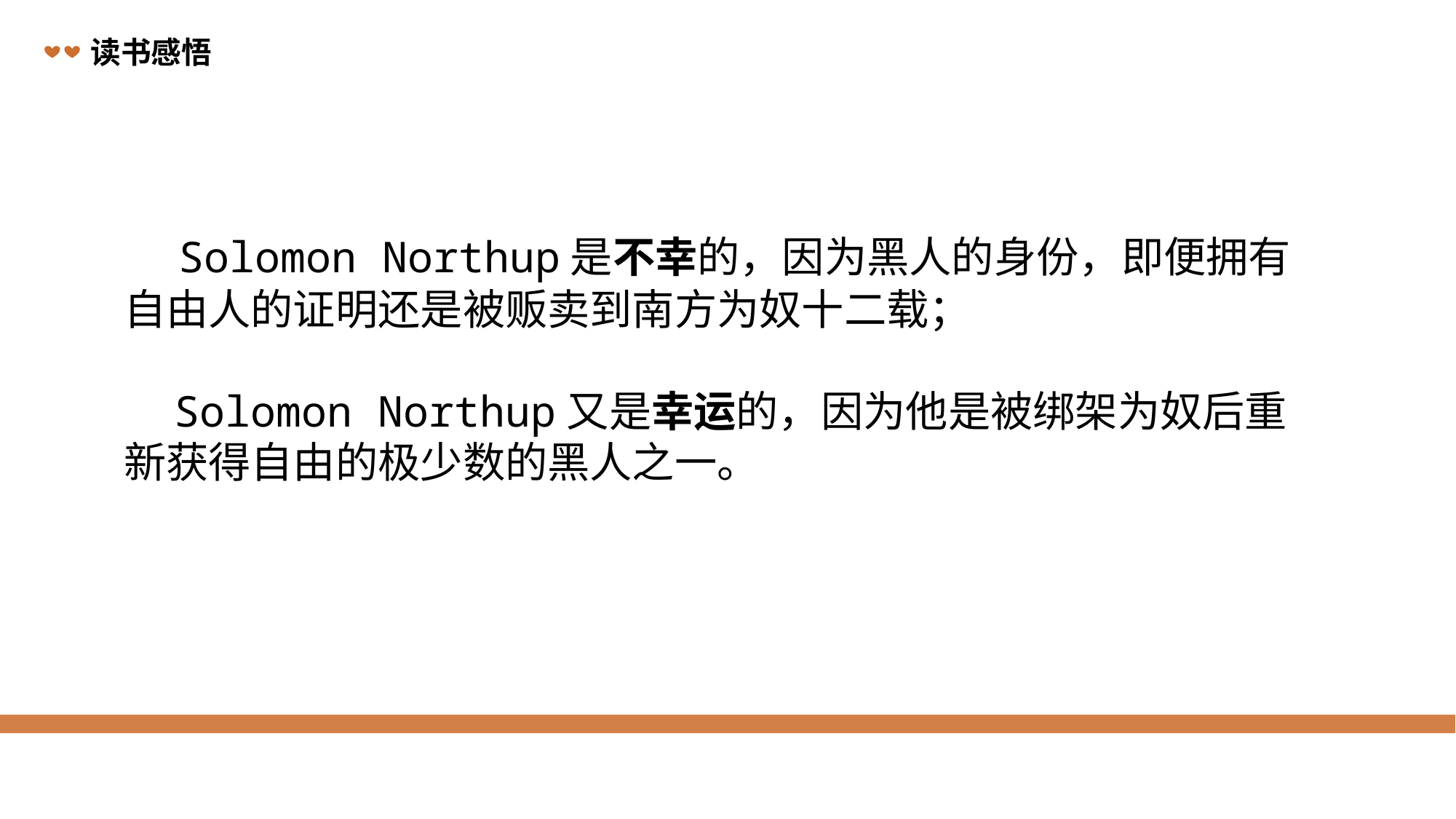

读书感悟

  Solomon Northup是不幸的，因为黑人的身份，即便拥有自由人的证明还是被贩卖到南方为奴十二载；

  Solomon Northup又是幸运的，因为他是被绑架为奴后重新获得自由的极少数的黑人之一。